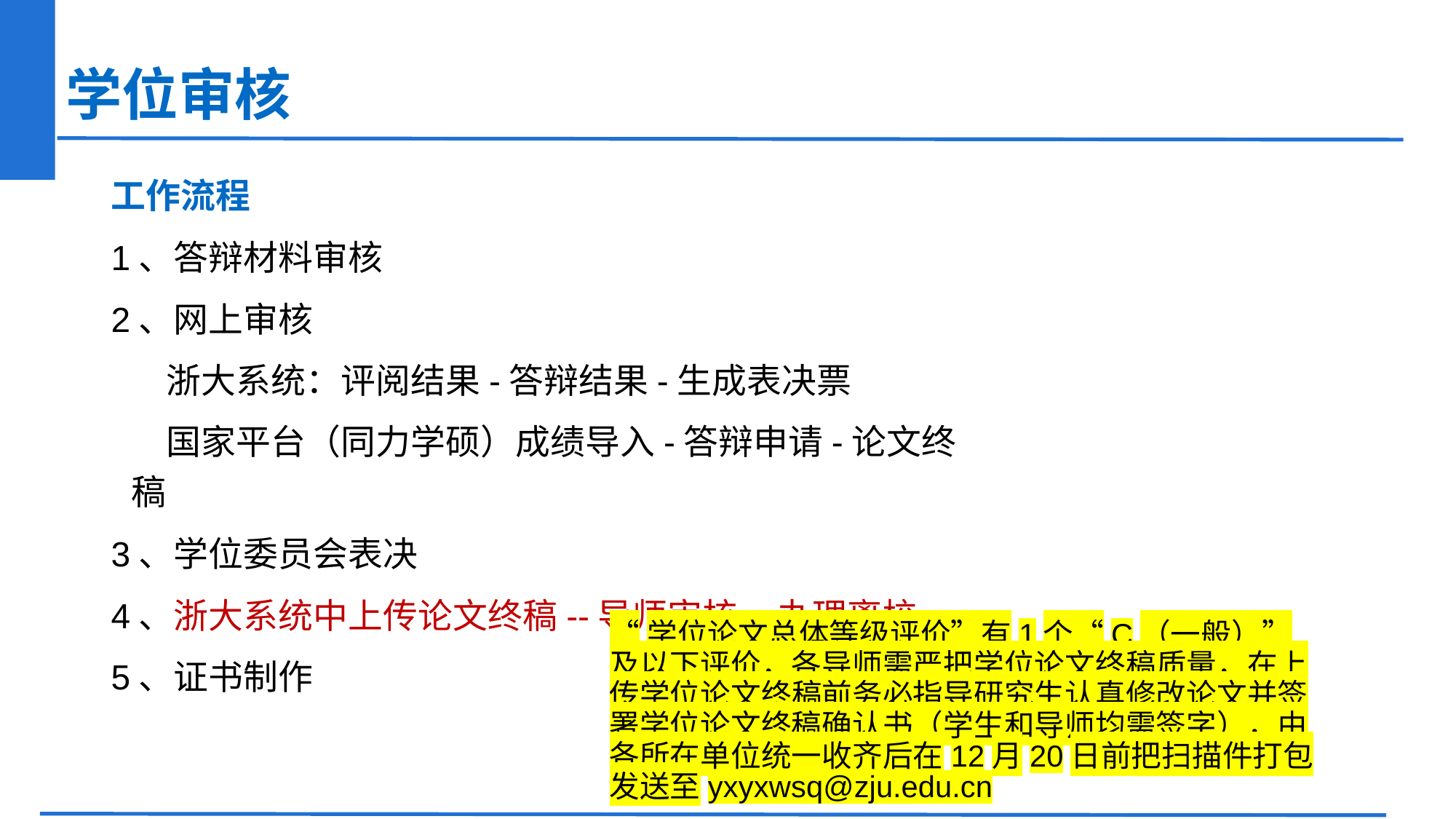

# 学位审核
工作流程
1、答辩材料审核
2、网上审核
      浙大系统：评阅结果-答辩结果-生成表决票
      国家平台（同力学硕）成绩导入-答辩申请-论文终稿
3、学位委员会表决
4、浙大系统中上传论文终稿--导师审核--办理离校
5、证书制作
“学位论文总体等级评价”有1个“C（一般）”及以下评价，各导师需严把学位论文终稿质量，在上 传学位论文终稿前务必指导研究生认真修改论文并签署学位论文终稿确认书（学生和导师均需签字），由各所在单位统一收齐后在12月20日前把扫描件打包发送至yxyxwsq@zju.edu.cn